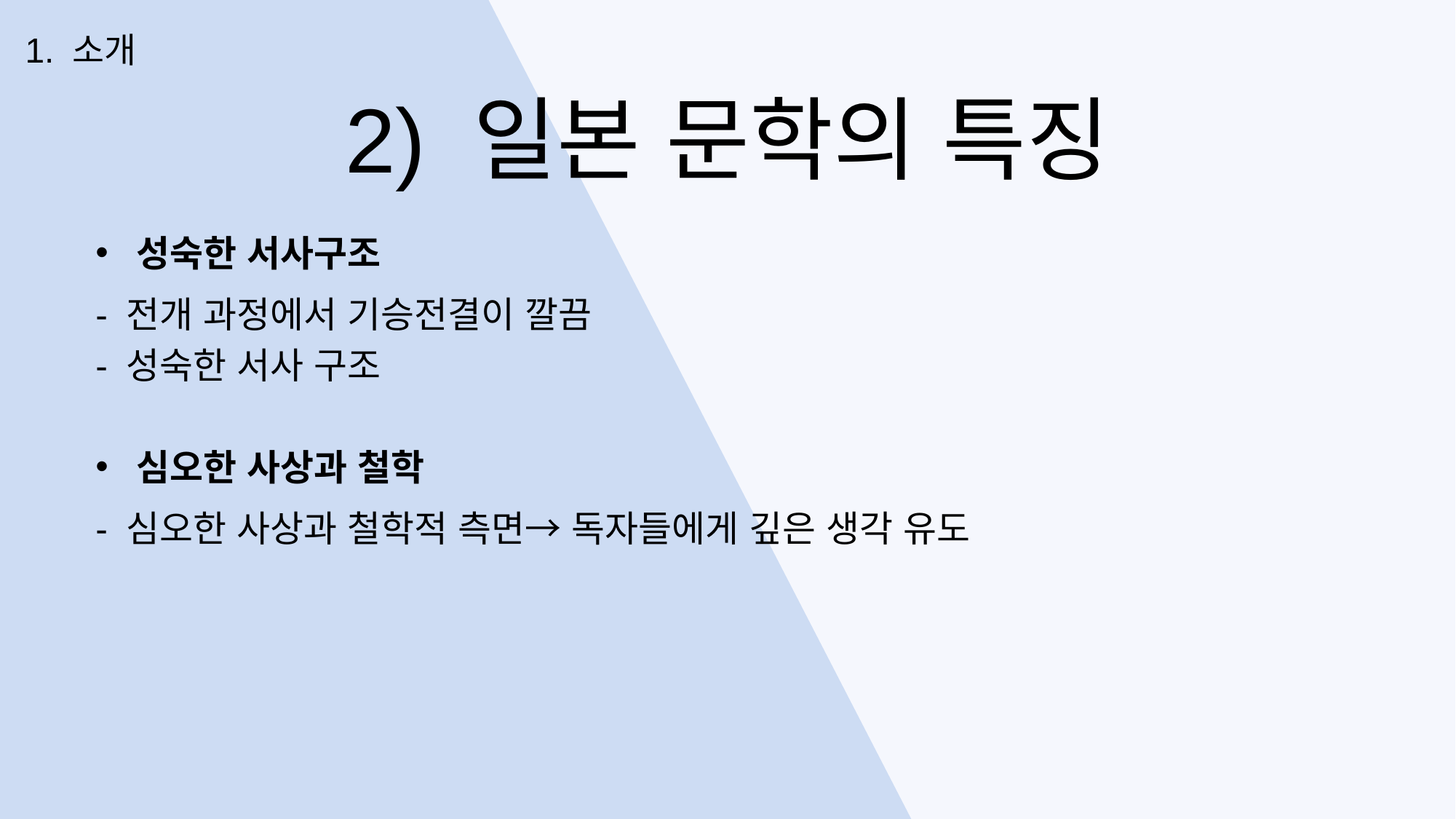

1. 소개
2) 일본 문학의 특징
성숙한 서사구조

- 전개 과정에서 기승전결이 깔끔
- 성숙한 서사 구조

심오한 사상과 철학

- 심오한 사상과 철학적 측면→ 독자들에게 깊은 생각 유도